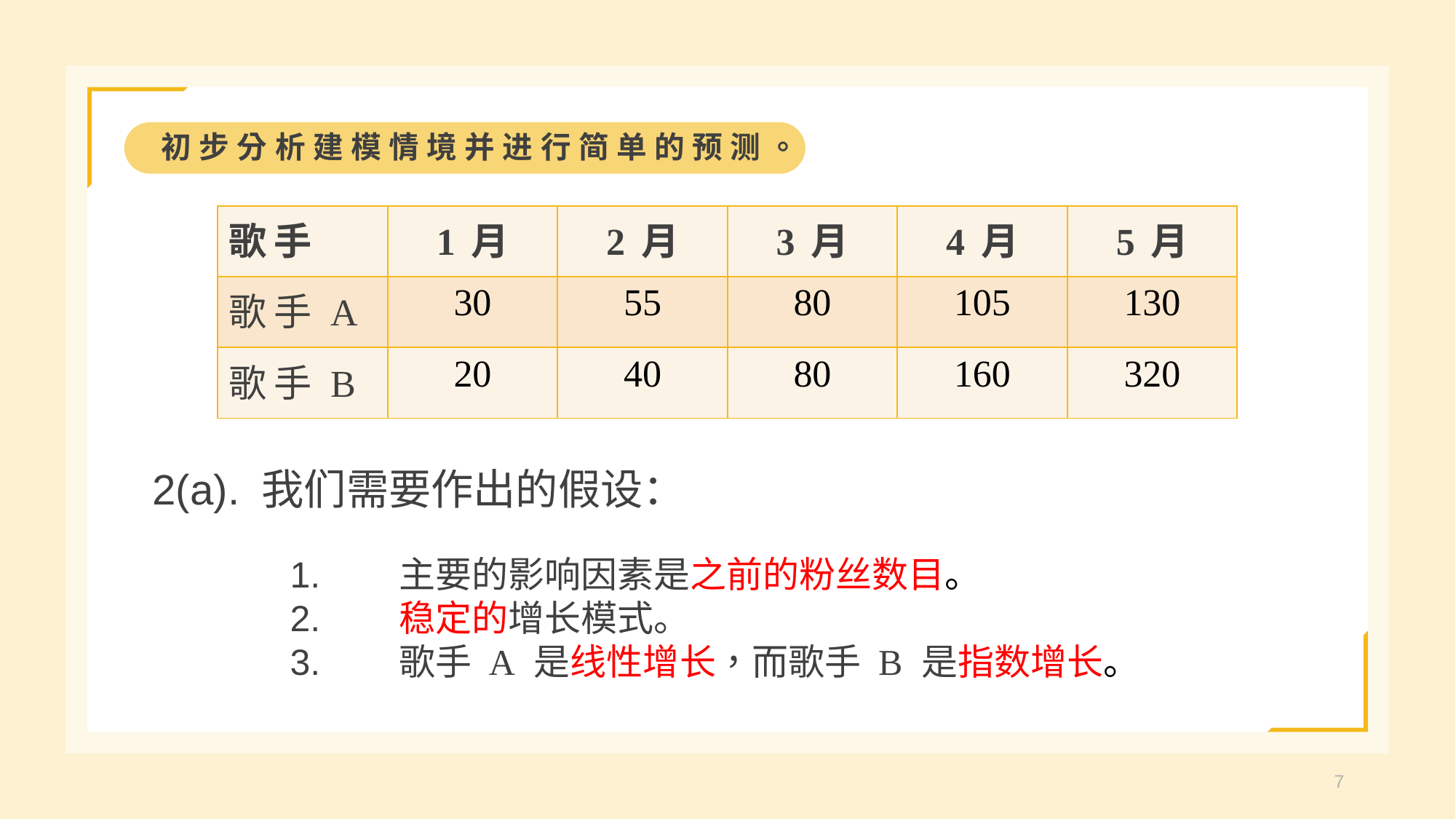

初步分析建模情境并进行简单的预测。
| 歌手 | 1月 | 2月 | 3月 | 4月 | 5月 |
| --- | --- | --- | --- | --- | --- |
| 歌手A | 30 | 55 | 80 | 105 | 130 |
| 歌手B | 20 | 40 | 80 | 160 | 320 |
2(a).	我们需要作出的假设：

1.	主要的影响因素是之前的粉丝数目。
2.	稳定的增长模式。
3.	歌手 A 是线性增长，而歌手 B 是指数增长。
7